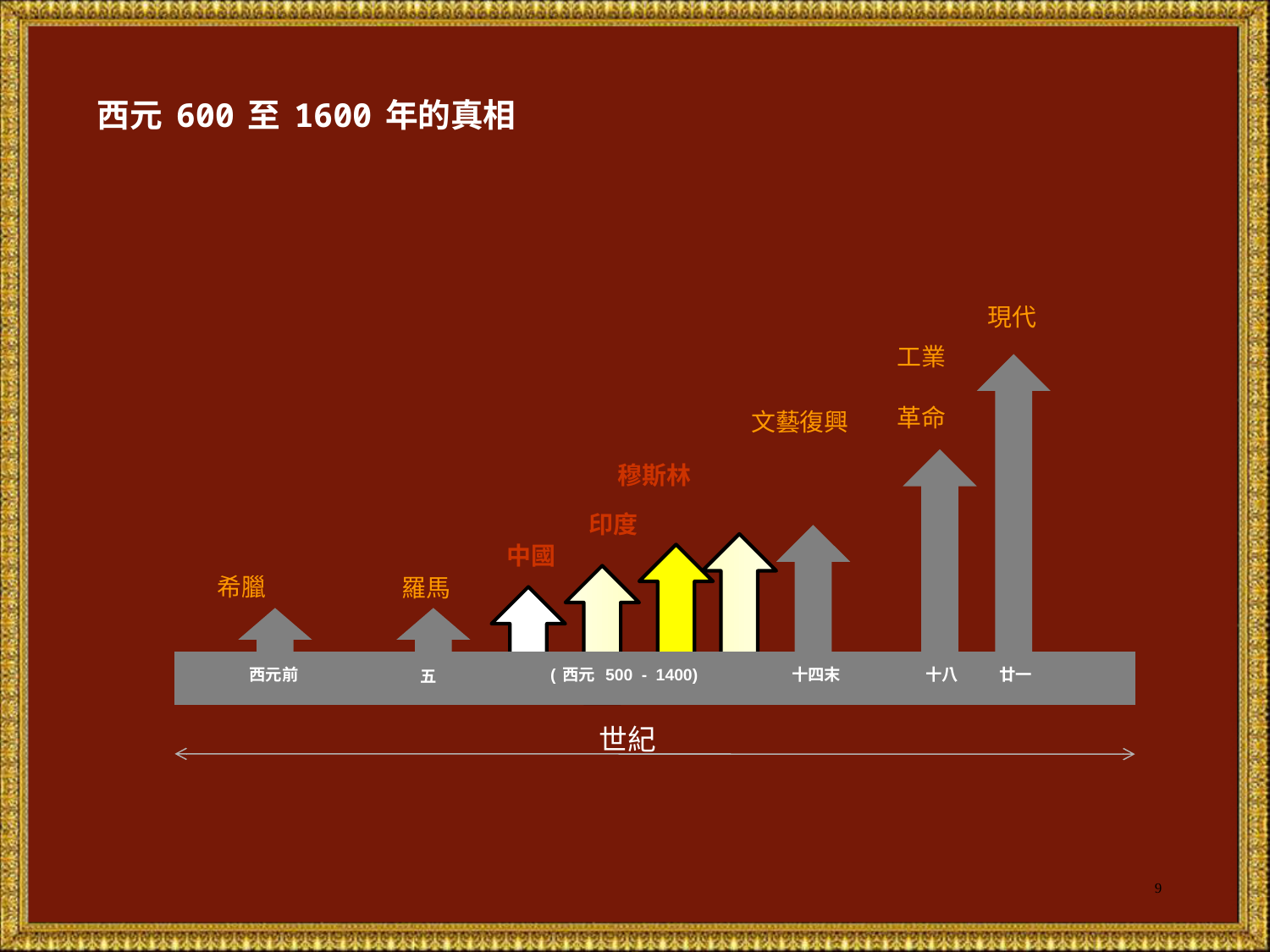

西元600至1600年的真相
現代

印度
中國

羅馬

西元前
(西元 500  -  1400)
十四末
十八
廿一
五
世紀
工業
革命
文藝復興
穆斯林
希臘
9